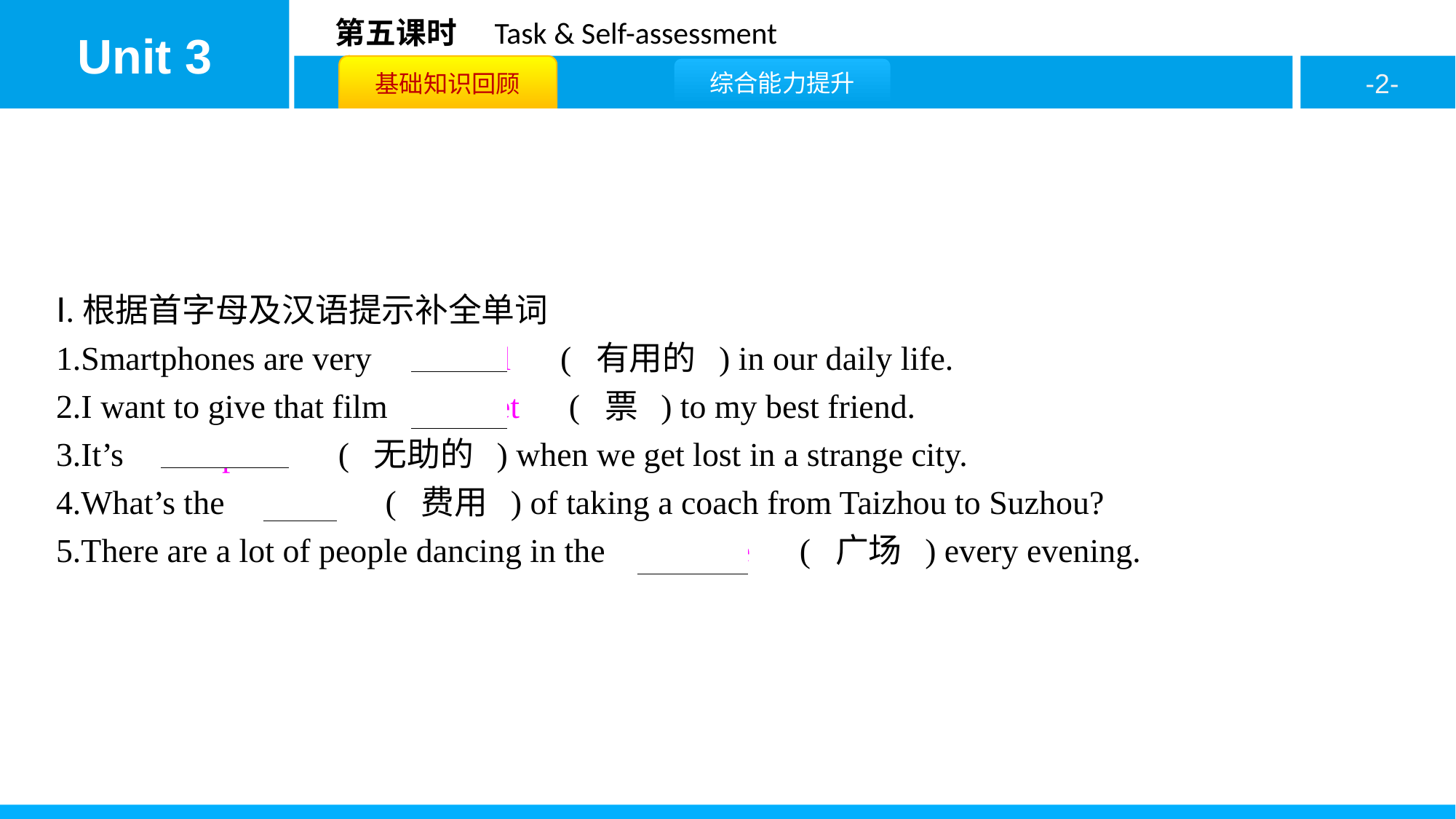

Ⅰ.根据首字母及汉语提示补全单词
1.Smartphones are very 　useful　(  有用的  ) in our daily life.
2.I want to give that film 　ticket　(  票  ) to my best friend.
3.It’s 　helpless　(  无助的  ) when we get lost in a strange city.
4.What’s the 　cost　(  费用  ) of taking a coach from Taizhou to Suzhou?
5.There are a lot of people dancing in the 　square　(  广场  ) every evening.